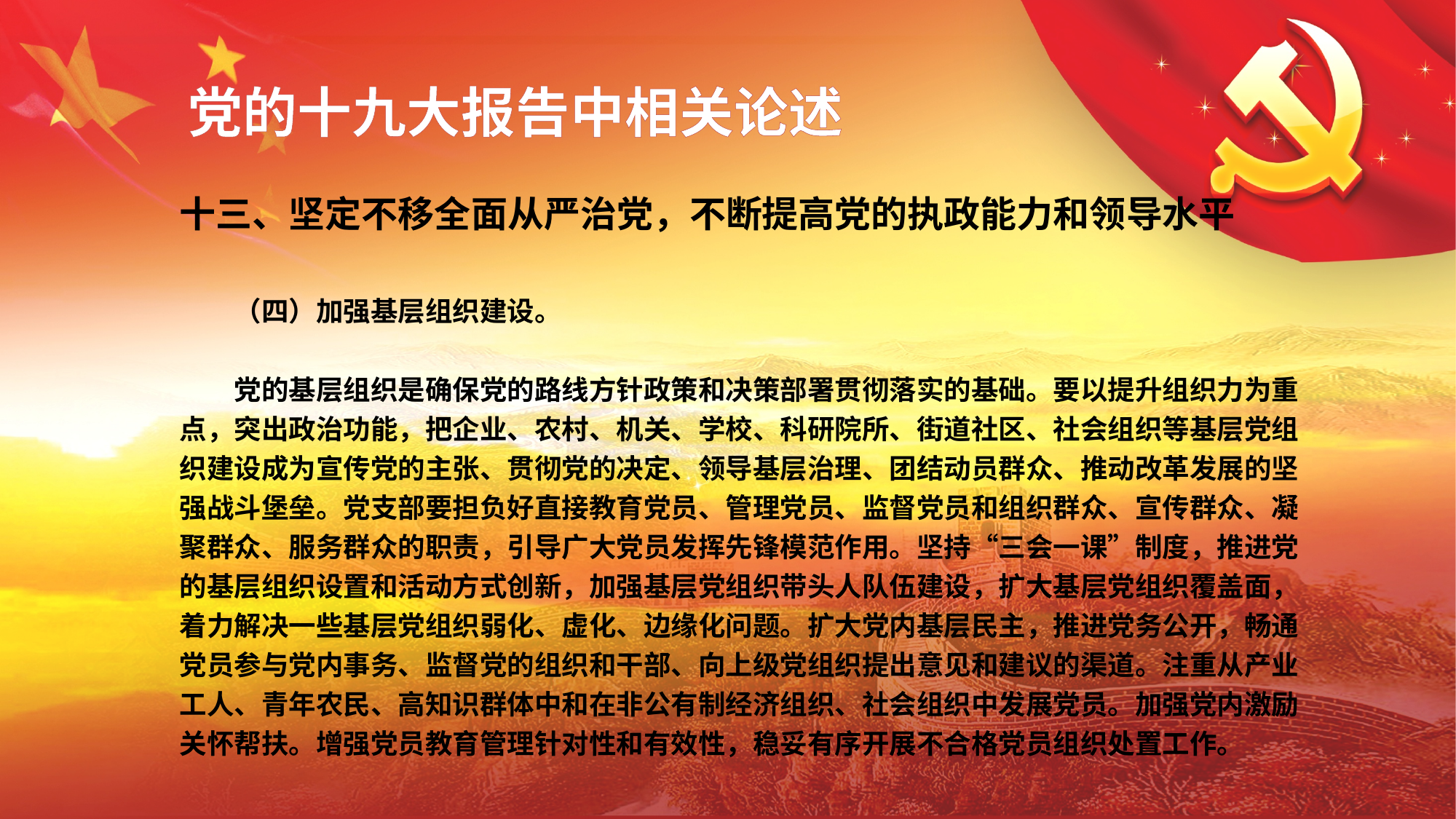

党的十九大报告中相关论述
十三、坚定不移全面从严治党，不断提高党的执政能力和领导水平

（四）加强基层组织建设。

党的基层组织是确保党的路线方针政策和决策部署贯彻落实的基础。要以提升组织力为重点，突出政治功能，把企业、农村、机关、学校、科研院所、街道社区、社会组织等基层党组织建设成为宣传党的主张、贯彻党的决定、领导基层治理、团结动员群众、推动改革发展的坚强战斗堡垒。党支部要担负好直接教育党员、管理党员、监督党员和组织群众、宣传群众、凝聚群众、服务群众的职责，引导广大党员发挥先锋模范作用。坚持“三会一课”制度，推进党的基层组织设置和活动方式创新，加强基层党组织带头人队伍建设，扩大基层党组织覆盖面，着力解决一些基层党组织弱化、虚化、边缘化问题。扩大党内基层民主，推进党务公开，畅通党员参与党内事务、监督党的组织和干部、向上级党组织提出意见和建议的渠道。注重从产业工人、青年农民、高知识群体中和在非公有制经济组织、社会组织中发展党员。加强党内激励关怀帮扶。增强党员教育管理针对性和有效性，稳妥有序开展不合格党员组织处置工作。